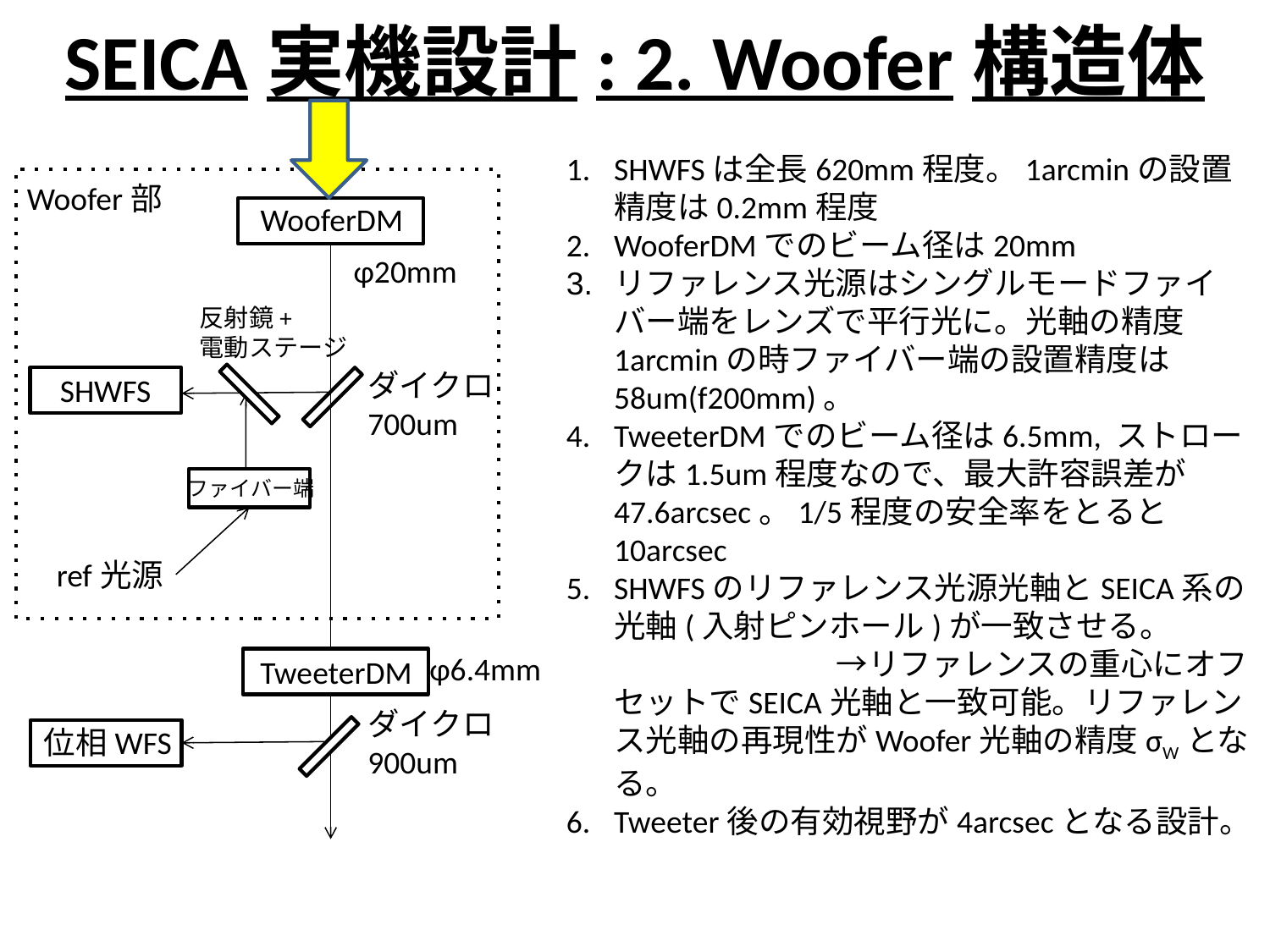

# SEICA実機設計: 2. Woofer構造体

SHWFSは全長620mm程度。1arcminの設置精度は0.2mm程度
WooferDMでのビーム径は20mm
リファレンス光源はシングルモードファイバー端をレンズで平行光に。光軸の精度1arcminの時ファイバー端の設置精度は58um(f200mm)。
TweeterDMでのビーム径は6.5mm, ストロークは1.5um程度なので、最大許容誤差が47.6arcsec。1/5程度の安全率をとると10arcsec
SHWFSのリファレンス光源光軸とSEICA系の光軸(入射ピンホール)が一致させる。　　　　　　　　　→リファレンスの重心にオフセットでSEICA光軸と一致可能。リファレンス光軸の再現性がWoofer光軸の精度σWとなる。
Tweeter後の有効視野が4arcsecとなる設計。

Woofer部
WooferDM

φ20mm
反射鏡+
電動ステージ
ダイクロ
700um
SHWFS

ファイバー端
ref光源
φ6.4mm
TweeterDM

ダイクロ
900um
位相WFS